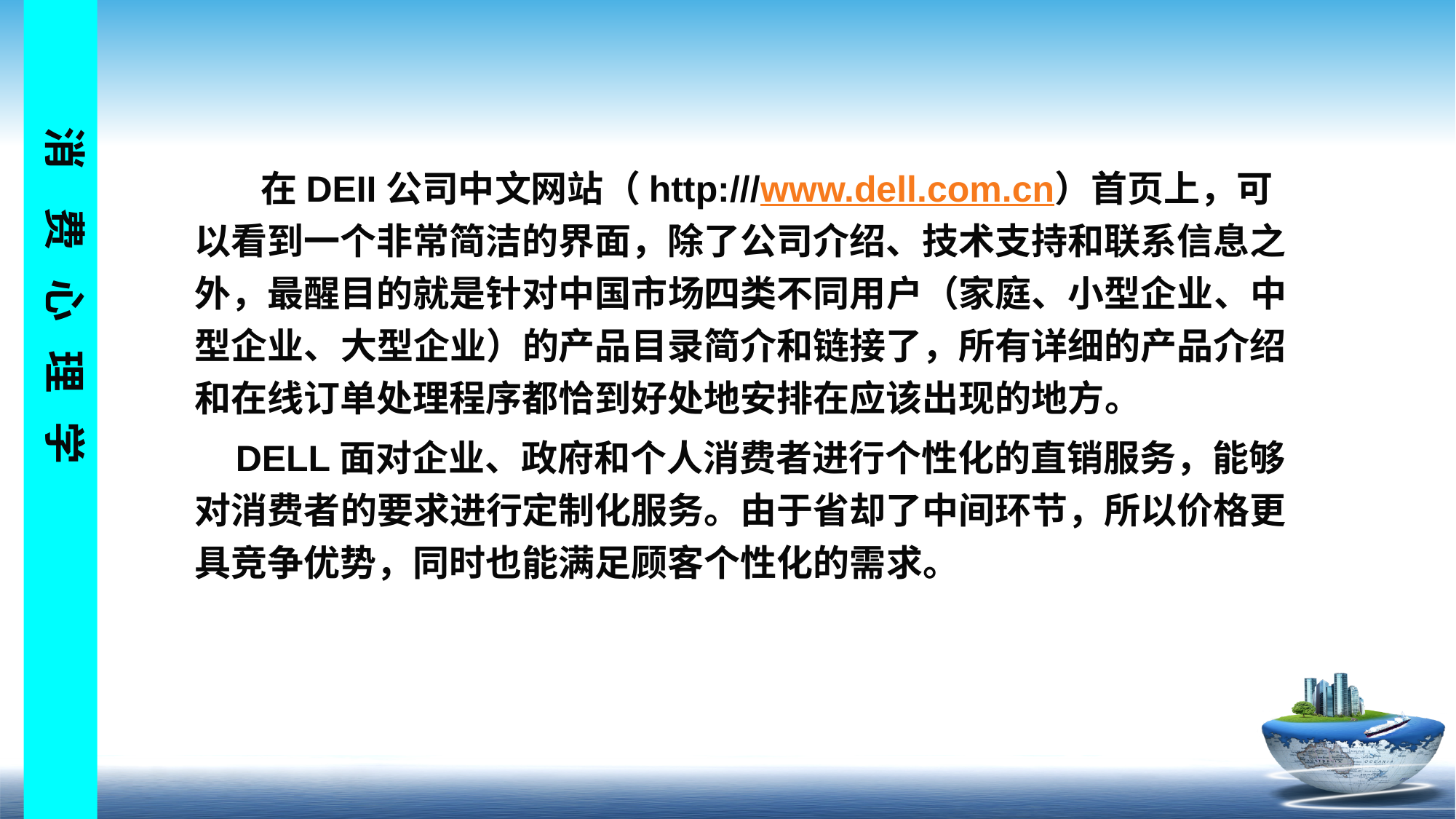

在DEII公司中文网站（http:///www.dell.com.cn）首页上，可以看到一个非常简洁的界面，除了公司介绍、技术支持和联系信息之外，最醒目的就是针对中国市场四类不同用户（家庭、小型企业、中型企业、大型企业）的产品目录简介和链接了，所有详细的产品介绍和在线订单处理程序都恰到好处地安排在应该出现的地方。
    DELL面对企业、政府和个人消费者进行个性化的直销服务，能够对消费者的要求进行定制化服务。由于省却了中间环节，所以价格更具竞争优势，同时也能满足顾客个性化的需求。